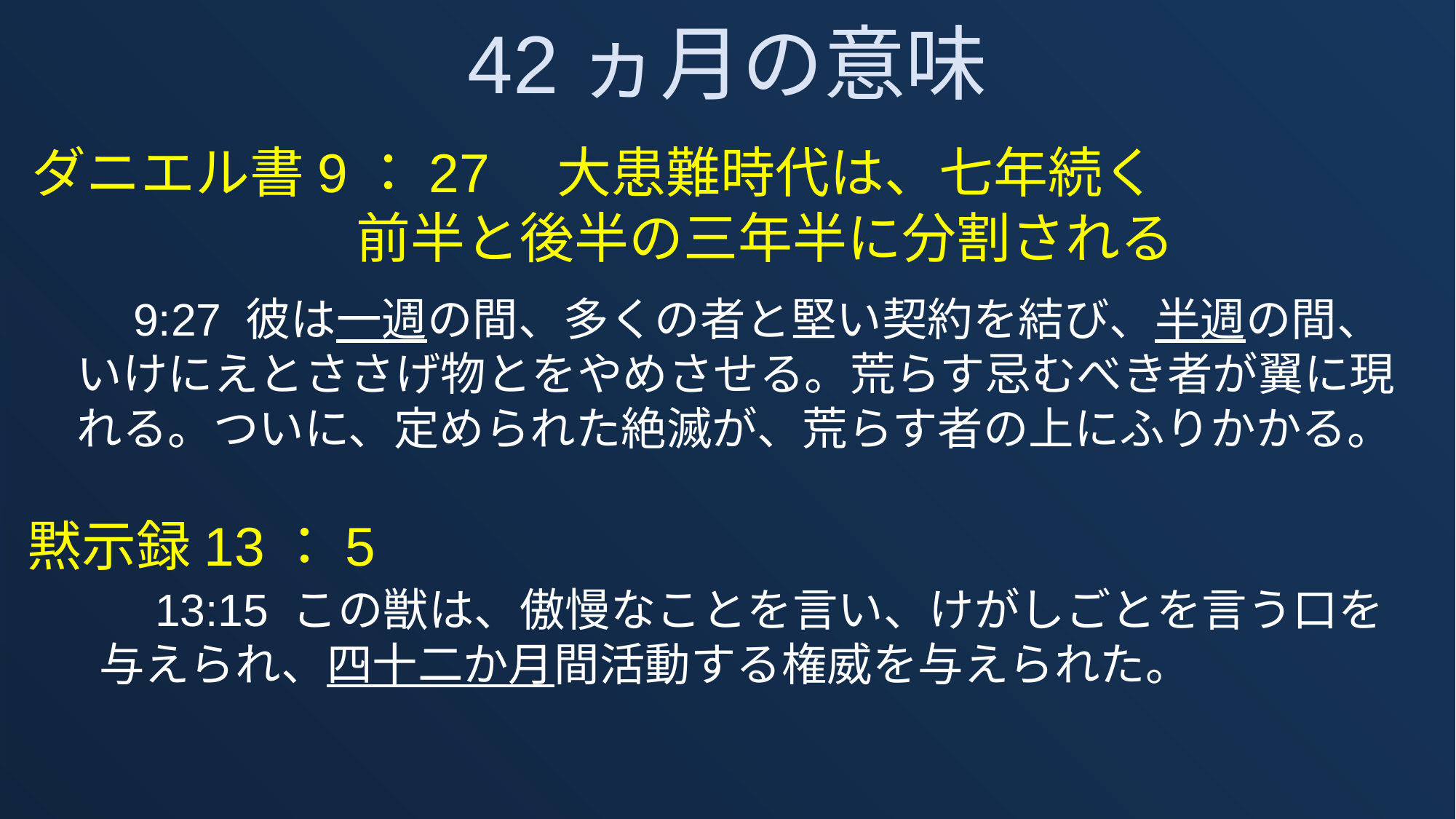

42ヵ月の意味
ダニエル書9：27　大患難時代は、七年続く
　前半と後半の三年半に分割される
　9:27 彼は一週の間、多くの者と堅い契約を結び、半週の間、いけにえとささげ物とをやめさせる。荒らす忌むべき者が翼に現れる。ついに、定められた絶滅が、荒らす者の上にふりかかる。
黙示録13：5
　13:15 この獣は、傲慢なことを言い、けがしごとを言う口を与えられ、四十二か月間活動する権威を与えられた。